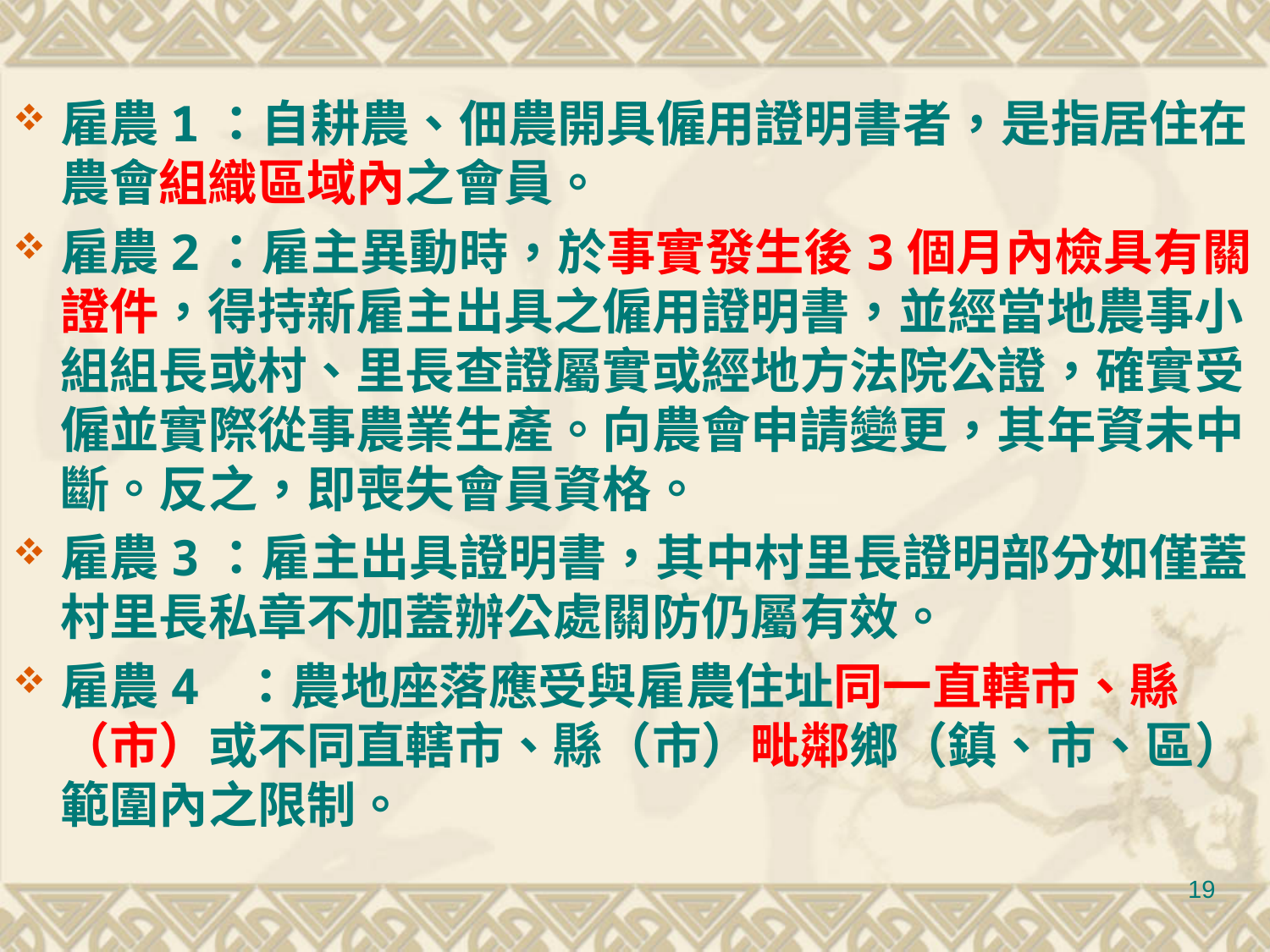

雇農1：自耕農、佃農開具僱用證明書者，是指居住在農會組織區域內之會員。
雇農2：雇主異動時，於事實發生後3個月內檢具有關證件，得持新雇主出具之僱用證明書，並經當地農事小組組長或村、里長查證屬實或經地方法院公證，確實受僱並實際從事農業生產。向農會申請變更，其年資未中斷。反之，即喪失會員資格。
雇農3：雇主出具證明書，其中村里長證明部分如僅蓋村里長私章不加蓋辦公處關防仍屬有效。
雇農4 ：農地座落應受與雇農住址同一直轄市、縣（市）或不同直轄市、縣（市）毗鄰鄉（鎮、市、區）範圍內之限制。

19